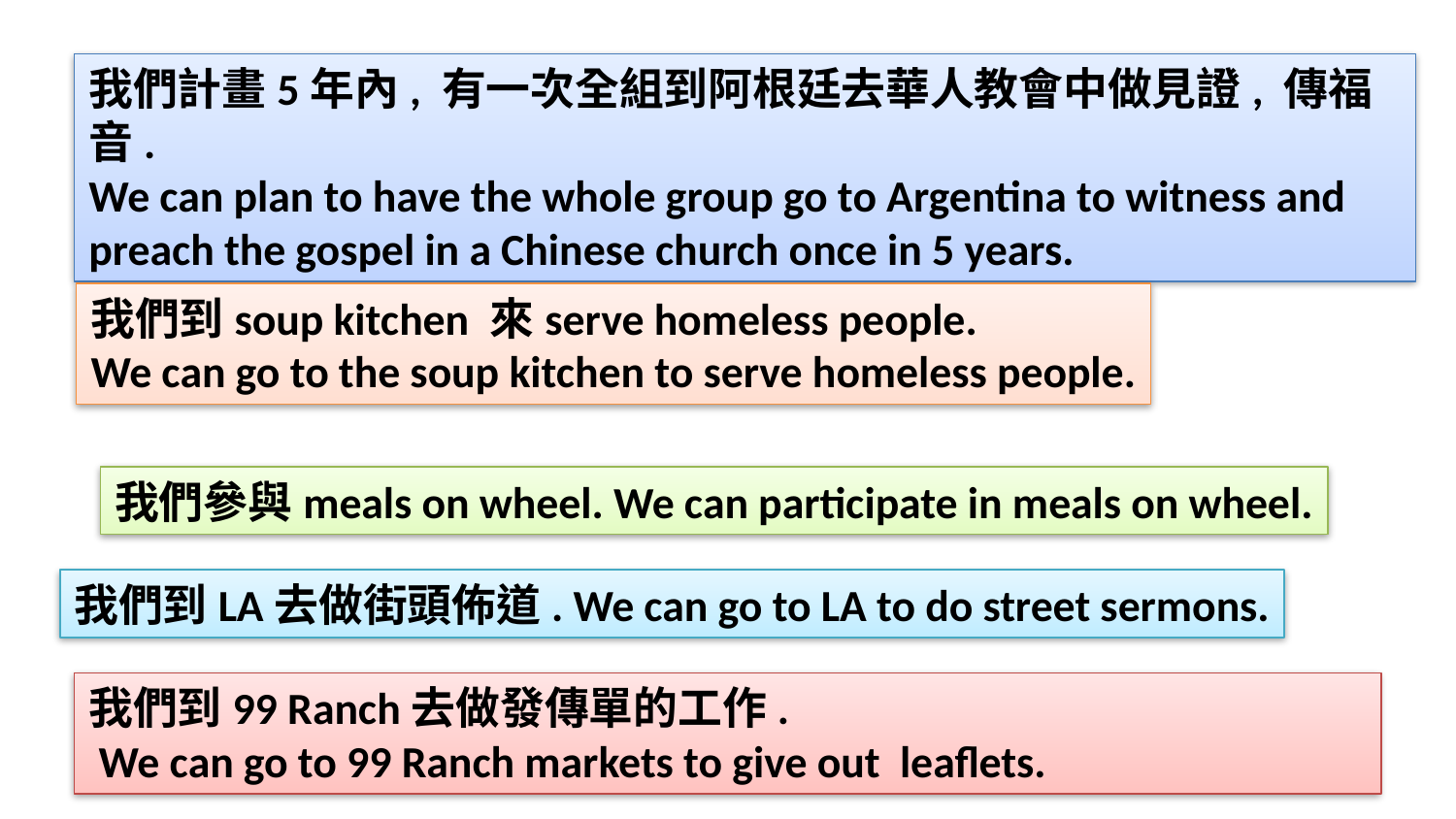

我們計畫5年內, 有一次全組到阿根廷去華人教會中做見證, 傳福音.
We can plan to have the whole group go to Argentina to witness and preach the gospel in a Chinese church once in 5 years.
我們到soup kitchen 來serve homeless people.
We can go to the soup kitchen to serve homeless people.
我們參與meals on wheel. We can participate in meals on wheel.
我們到LA去做街頭佈道. We can go to LA to do street sermons.
我們到99 Ranch去做發傳單的工作.
 We can go to 99 Ranch markets to give out  leaflets.